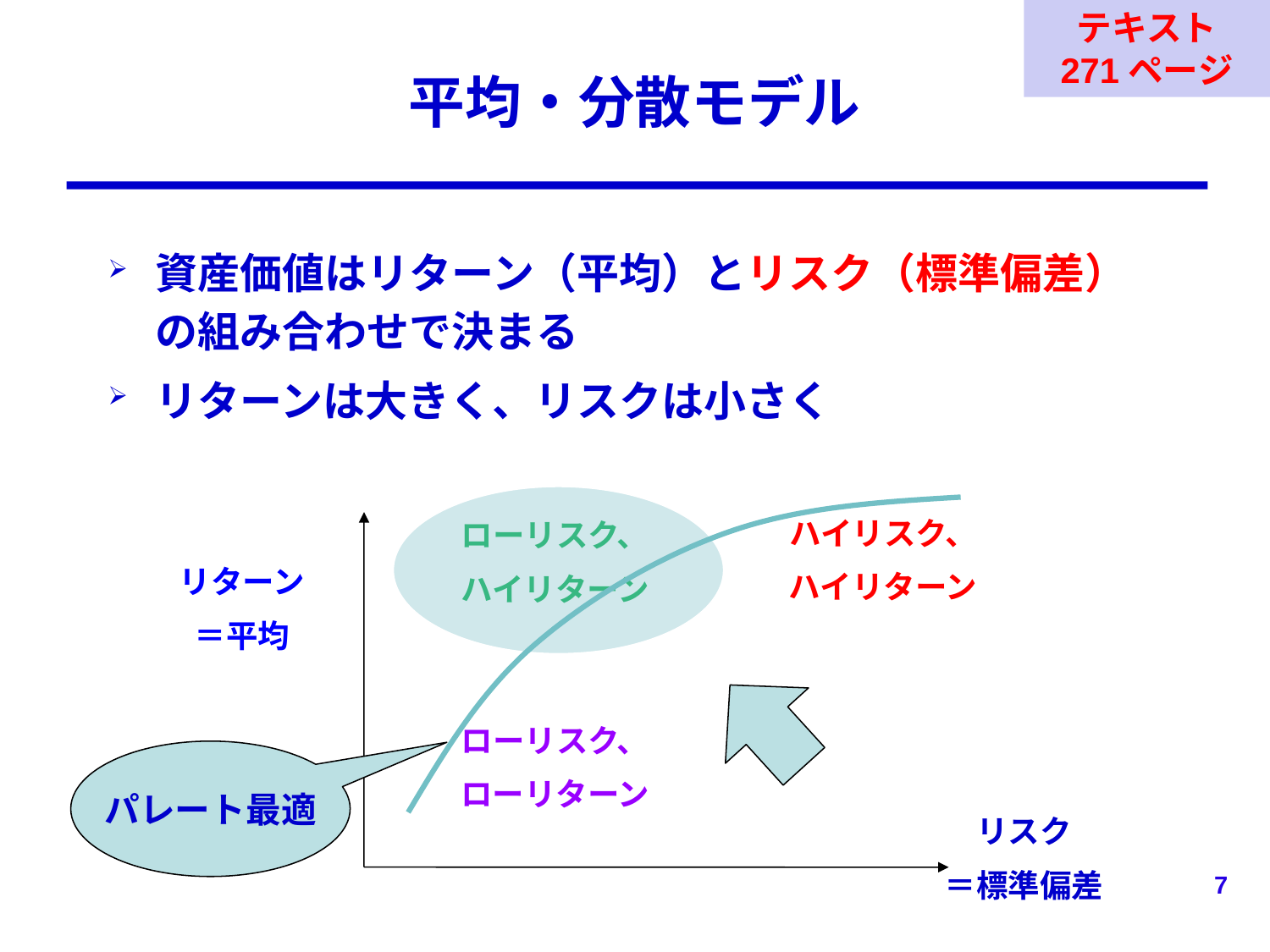

テキスト
271ページ
# 平均・分散モデル
資産価値はリターン（平均）とリスク（標準偏差）の組み合わせで決まる
リターンは大きく、リスクは小さく

ハイリスク、
ハイリターン
ローリスク、
ハイリターン

リターン
＝平均

ローリスク、
ローリターン
パレート最適
リスク
＝標準偏差
7